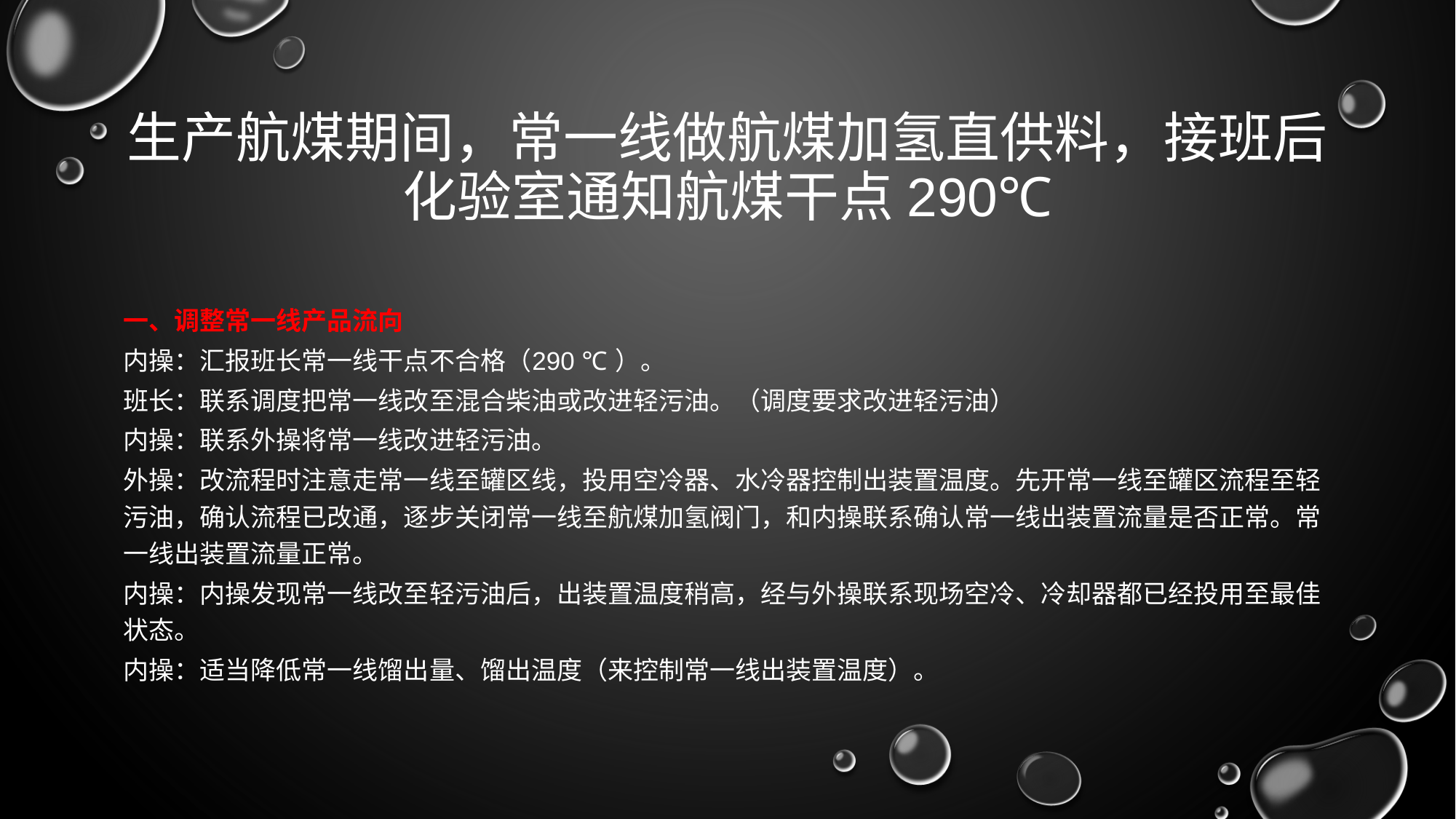

# 生产航煤期间，常一线做航煤加氢直供料，接班后化验室通知航煤干点290℃
一、调整常一线产品流向
内操：汇报班长常一线干点不合格（290 ℃ ）。
班长：联系调度把常一线改至混合柴油或改进轻污油。（调度要求改进轻污油）
内操：联系外操将常一线改进轻污油。
外操：改流程时注意走常一线至罐区线，投用空冷器、水冷器控制出装置温度。先开常一线至罐区流程至轻污油，确认流程已改通，逐步关闭常一线至航煤加氢阀门，和内操联系确认常一线出装置流量是否正常。常一线出装置流量正常。
内操：内操发现常一线改至轻污油后，出装置温度稍高，经与外操联系现场空冷、冷却器都已经投用至最佳状态。
内操：适当降低常一线馏出量、馏出温度（来控制常一线出装置温度）。